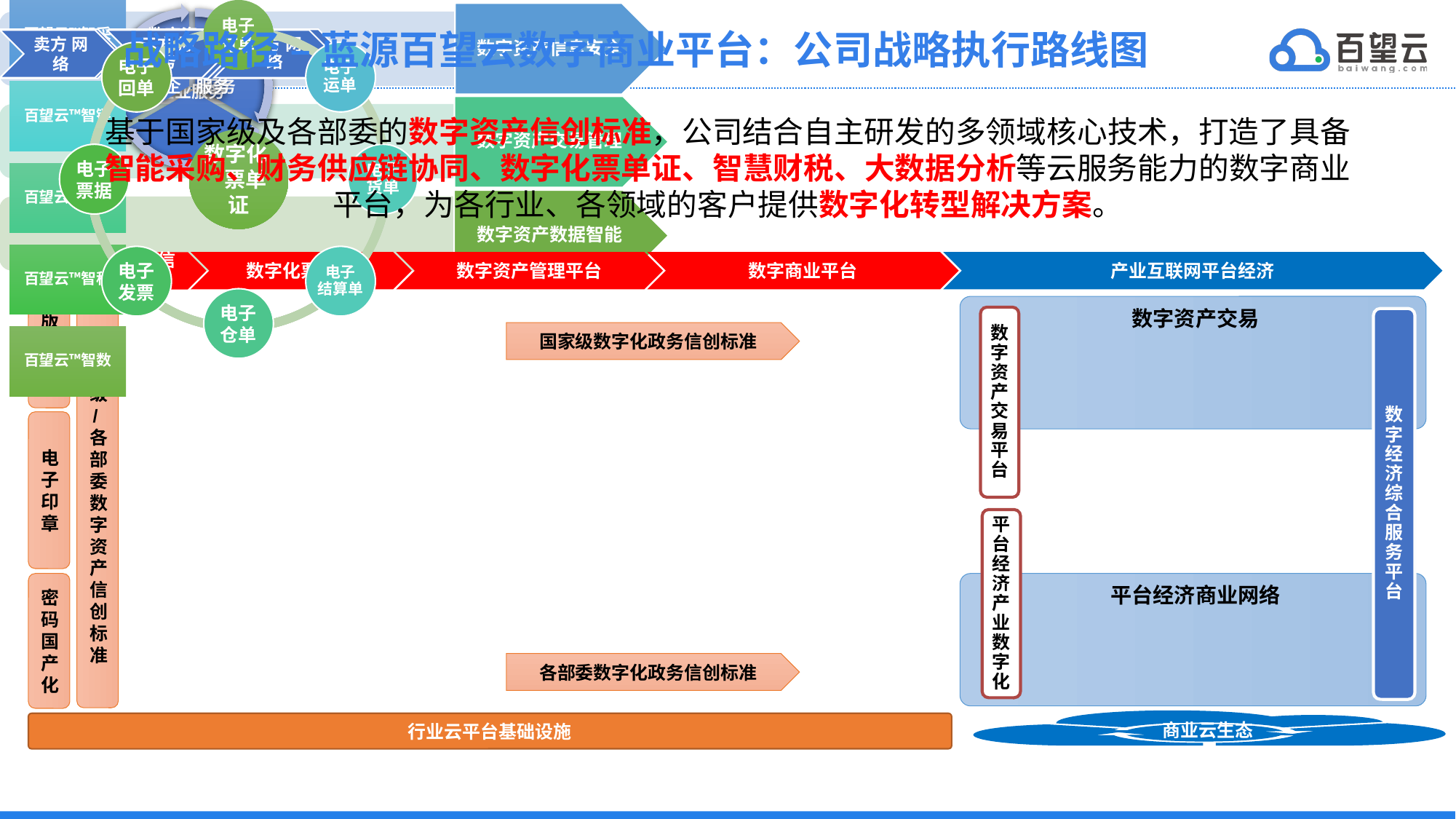

战略路径 – 蓝源百望云数字商业平台：公司战略执行路线图
基于国家级及各部委的数字资产信创标准，公司结合自主研发的多领域核心技术，打造了具备智能采购、财务供应链协同、数字化票单证、智慧财税、大数据分析等云服务能力的数字商业平台，为各行业、各领域的客户提供数字化转型解决方案。
数字资产交易
数字化政务&信创
数字化票单证
数字资产管理平台
数字商业平台
产业互联网平台经济
百望云™智采
百望云™智链
百望云™智票
百望云™智税
百望云™智数
数字化     票单证
电子订单
电子运单
电子货单
电子 结算单
电子 仓单
电子 发票
电子 票据
电子 回单
国家级数字化政务信创标准
数字资产
数字资产     交易
数字货币
版式文件

数字资产信息安全

数字资产交易管理

数字资产数据智能
数字资产交易平台
平台经济商业网络
平台    服务
企业服务
政企    服务
电子印章
国家级/各部委数字资产信创标准
数字经济综合服务平台
平台经济产业数字化
卖方 网络
三方 服务
卖方 网络
密码国产化
各部委数字化政务信创标准
商业云生态

行业云平台基础设施

7